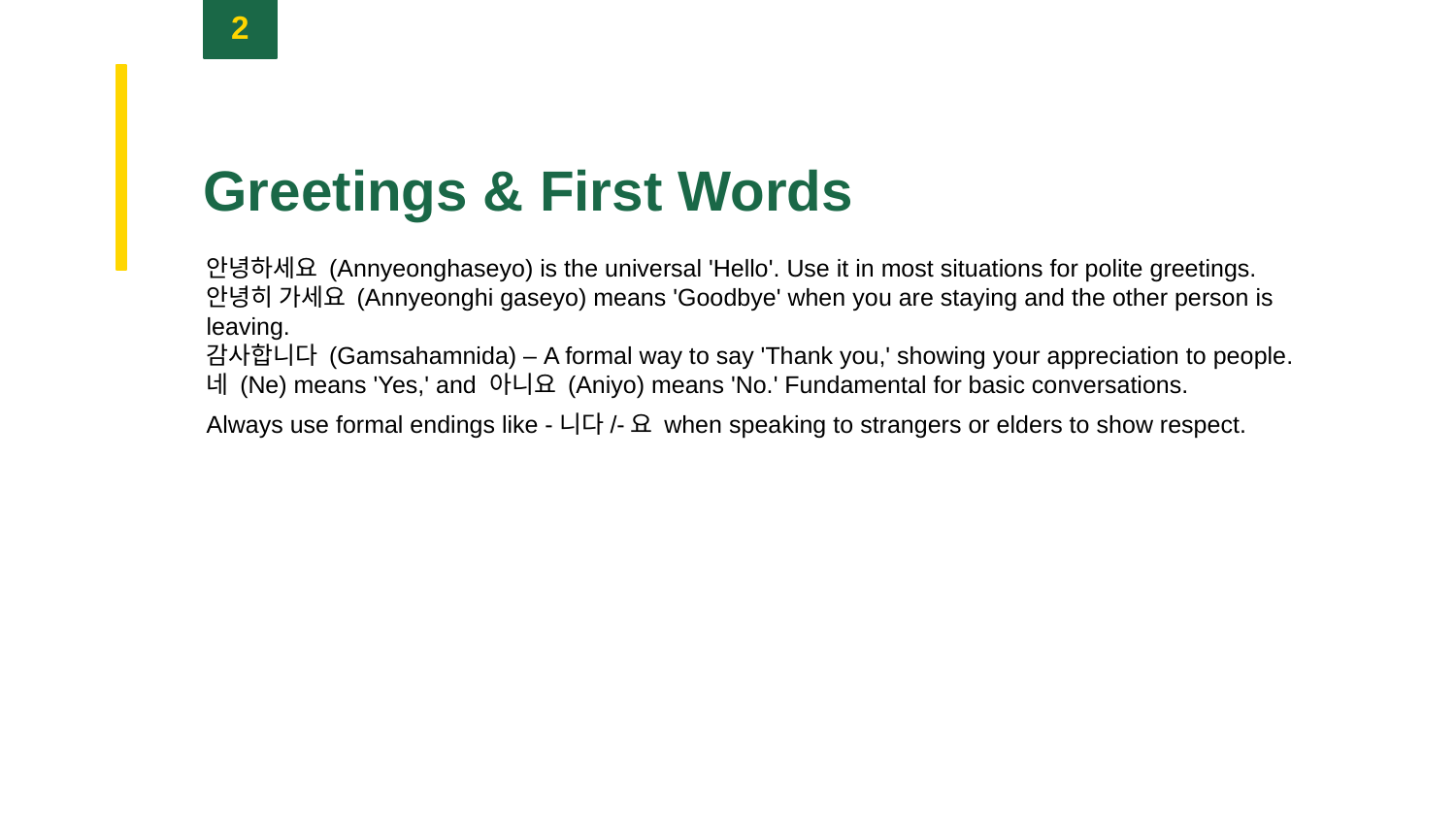

2

Greetings & First Words
안녕하세요 (Annyeonghaseyo) is the universal 'Hello'. Use it in most situations for polite greetings.
안녕히 가세요 (Annyeonghi gaseyo) means 'Goodbye' when you are staying and the other person is leaving.
감사합니다 (Gamsahamnida) – A formal way to say 'Thank you,' showing your appreciation to people.
네 (Ne) means 'Yes,' and 아니요 (Aniyo) means 'No.' Fundamental for basic conversations.
Always use formal endings like -니다/-요 when speaking to strangers or elders to show respect.